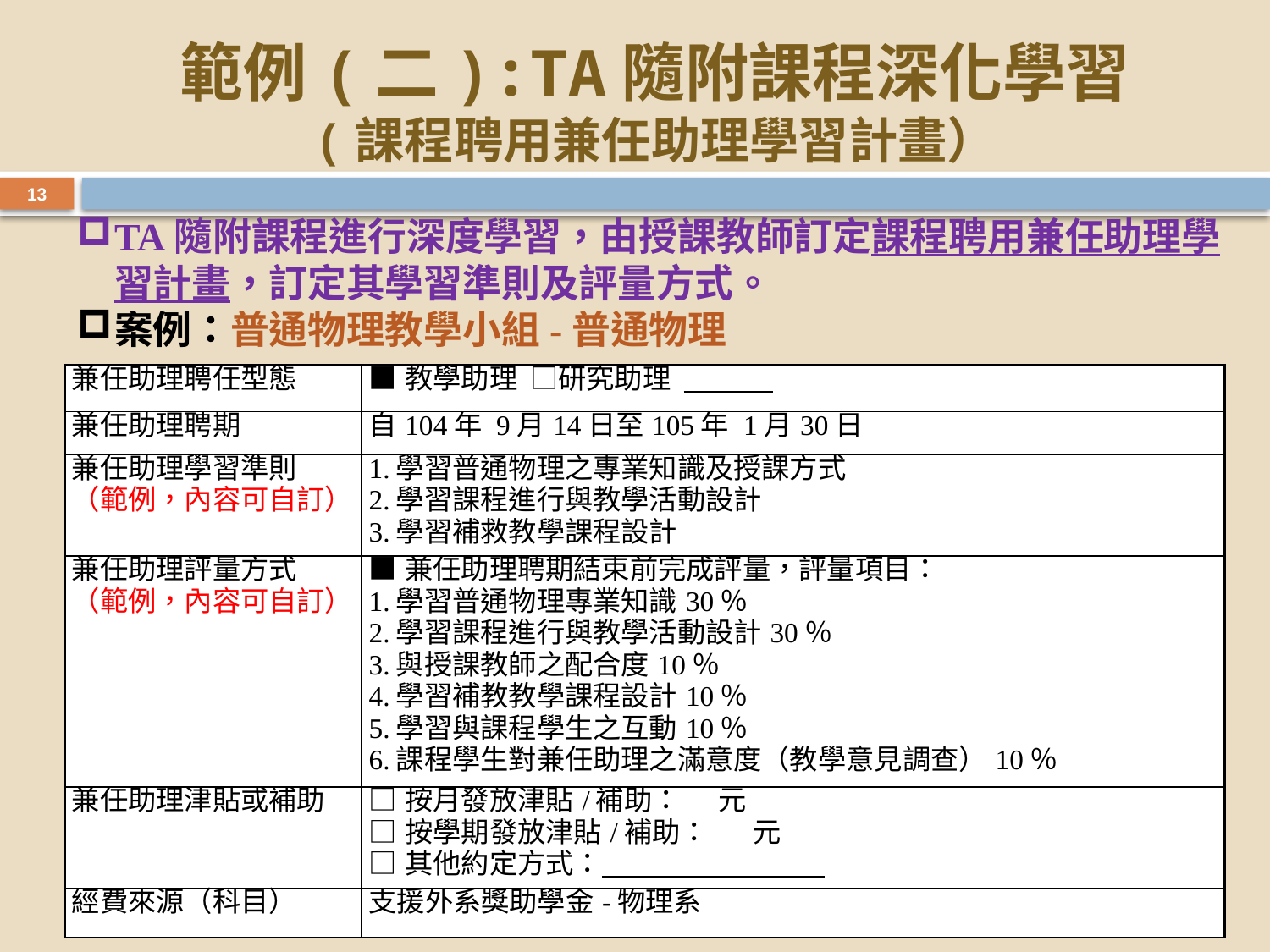

# 範例(二):TA隨附課程深化學習 (課程聘用兼任助理學習計畫）
13
TA隨附課程進行深度學習，由授課教師訂定課程聘用兼任助理學習計畫，訂定其學習準則及評量方式。
案例：普通物理教學小組-普通物理

| 兼任助理聘任型態 | ■教學助理 □研究助理 |
| --- | --- |
| 兼任助理聘期 | 自104年 9月14日至105年 1月30日 |
| 兼任助理學習準則 （範例，內容可自訂） | 1.學習普通物理之專業知識及授課方式 2.學習課程進行與教學活動設計 3.學習補救教學課程設計 |
| 兼任助理評量方式 （範例，內容可自訂） | ■兼任助理聘期結束前完成評量，評量項目： 1.學習普通物理專業知識30％ 2.學習課程進行與教學活動設計30％ 3.與授課教師之配合度10％ 4.學習補教教學課程設計10％ 5.學習與課程學生之互動10％ 6.課程學生對兼任助理之滿意度（教學意見調查）10％ |
| 兼任助理津貼或補助 | □按月發放津貼/補助： 元 □按學期發放津貼/補助： 元 □其他約定方式： |
| 經費來源（科目） | 支援外系獎助學金-物理系 |